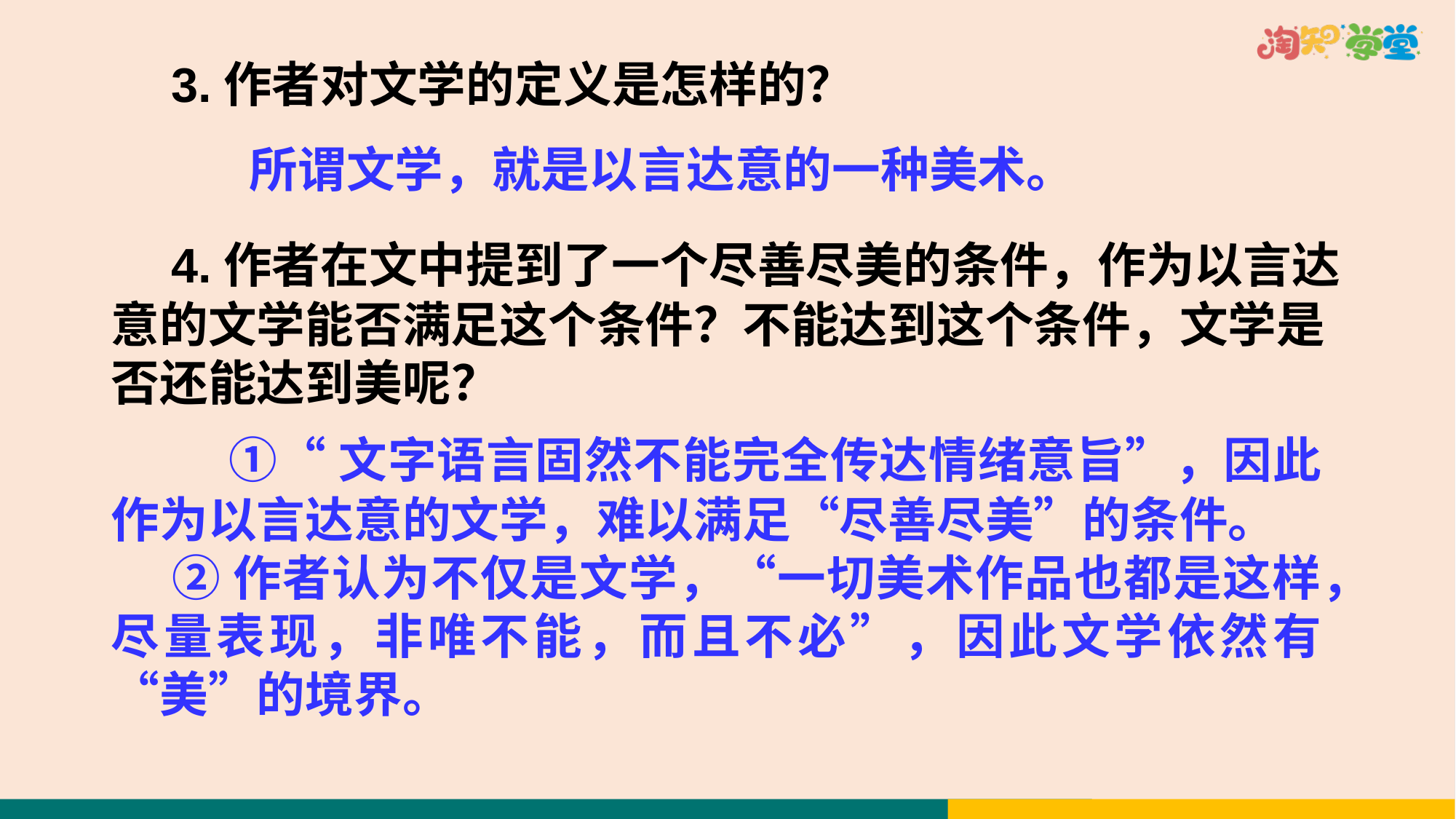

3.作者对文学的定义是怎样的？
 所谓文学，就是以言达意的一种美术。
    4.作者在文中提到了一个尽善尽美的条件，作为以言达意的文学能否满足这个条件？不能达到这个条件，文学是否还能达到美呢？
         ①“文字语言固然不能完全传达情绪意旨”，因此作为以言达意的文学，难以满足“尽善尽美”的条件。
     ②作者认为不仅是文学，“一切美术作品也都是这样，尽量表现，非唯不能，而且不必”，因此文学依然有“美”的境界。